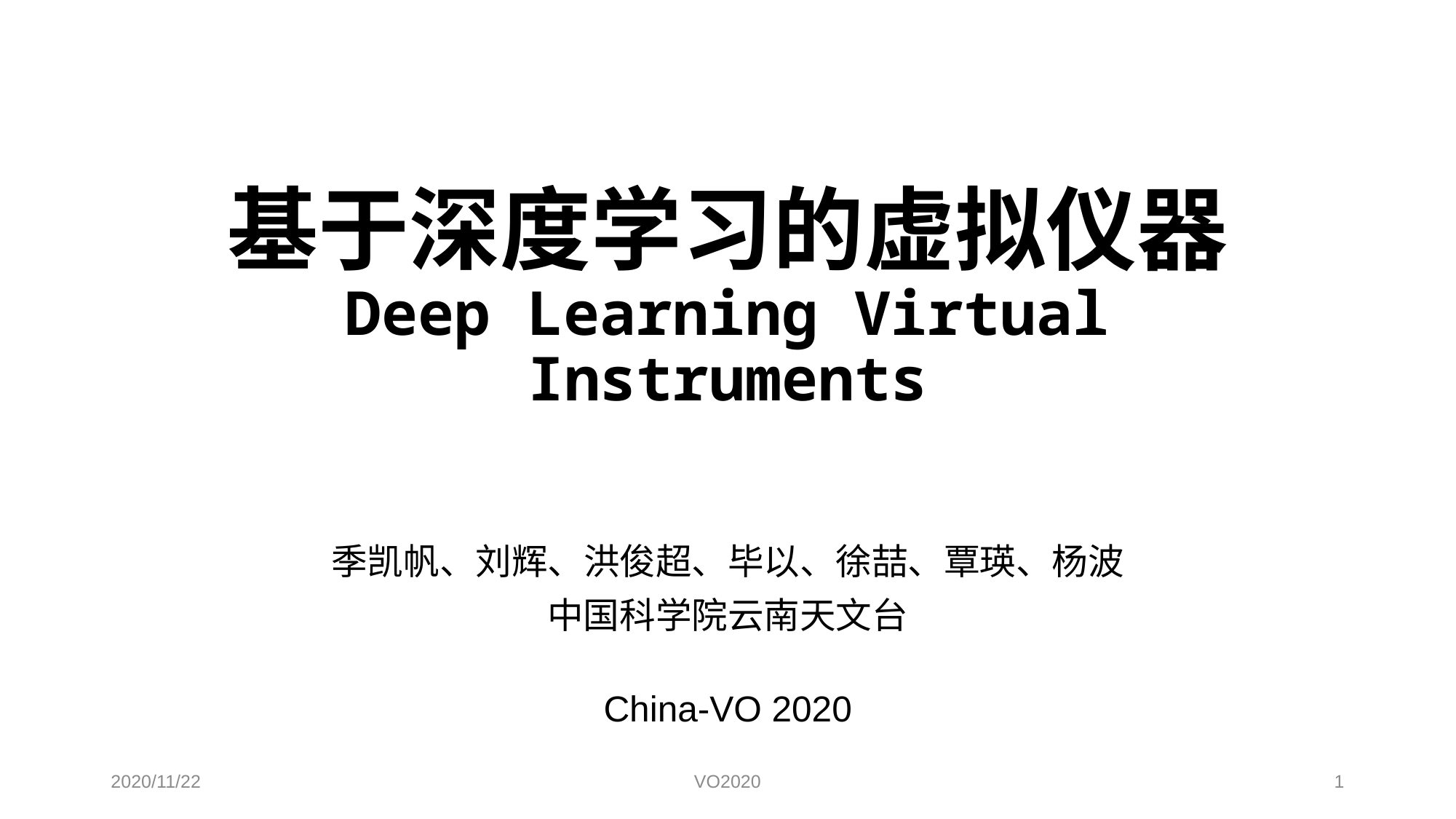

# 基于深度学习的虚拟仪器 Deep Learning Virtual Instruments
季凯帆、刘辉、洪俊超、毕以、徐喆、覃瑛、杨波
中国科学院云南天文台
China-VO 2020
2020/11/22
VO2020
1